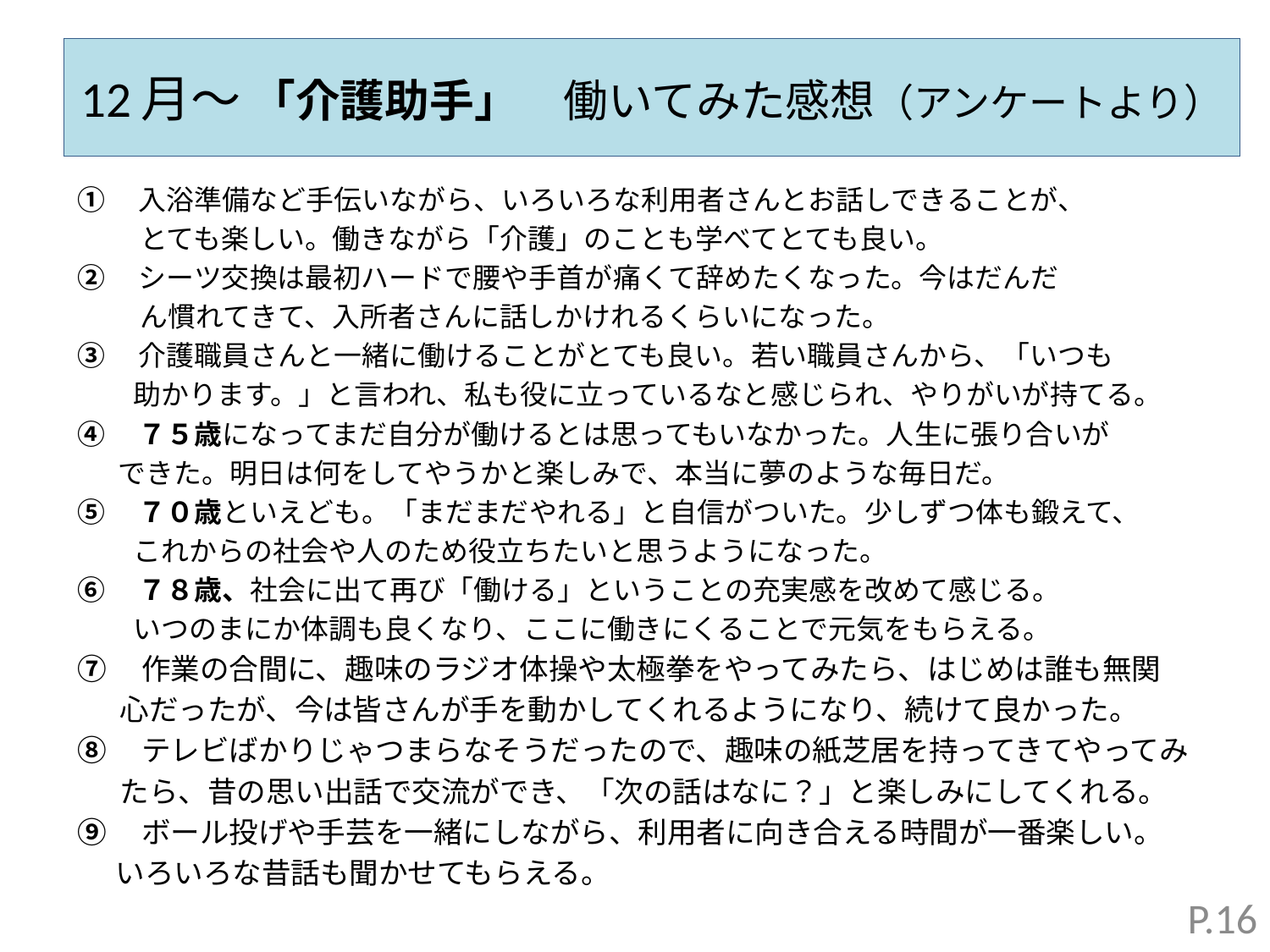

# 12月～ 「介護助手」　働いてみた感想（アンケートより）
①　入浴準備など手伝いながら、いろいろな利用者さんとお話しできることが、
　 　とても楽しい。働きながら「介護」のことも学べてとても良い。
②　シーツ交換は最初ハードで腰や手首が痛くて辞めたくなった。今はだんだ
　 　ん慣れてきて、入所者さんに話しかけれるくらいになった。
③　介護職員さんと一緒に働けることがとても良い。若い職員さんから、「いつも
　　助かります。」と言われ、私も役に立っているなと感じられ、やりがいが持てる。
④　７５歳になってまだ自分が働けるとは思ってもいなかった。人生に張り合いが
　  できた。明日は何をしてやうかと楽しみで、本当に夢のような毎日だ。
⑤　７０歳といえども。「まだまだやれる」と自信がついた。少しずつ体も鍛えて、
　　これからの社会や人のため役立ちたいと思うようになった。
⑥　７８歳、社会に出て再び「働ける」ということの充実感を改めて感じる。
　　いつのまにか体調も良くなり、ここに働きにくることで元気をもらえる。
⑦　作業の合間に、趣味のラジオ体操や太極拳をやってみたら、はじめは誰も無関
　  心だったが、今は皆さんが手を動かしてくれるようになり、続けて良かった。
⑧　テレビばかりじゃつまらなそうだったので、趣味の紙芝居を持ってきてやってみ
　  たら、昔の思い出話で交流ができ、「次の話はなに？」と楽しみにしてくれる。
⑨　ボール投げや手芸を一緒にしながら、利用者に向き合える時間が一番楽しい。
     いろいろな昔話も聞かせてもらえる。

P.16